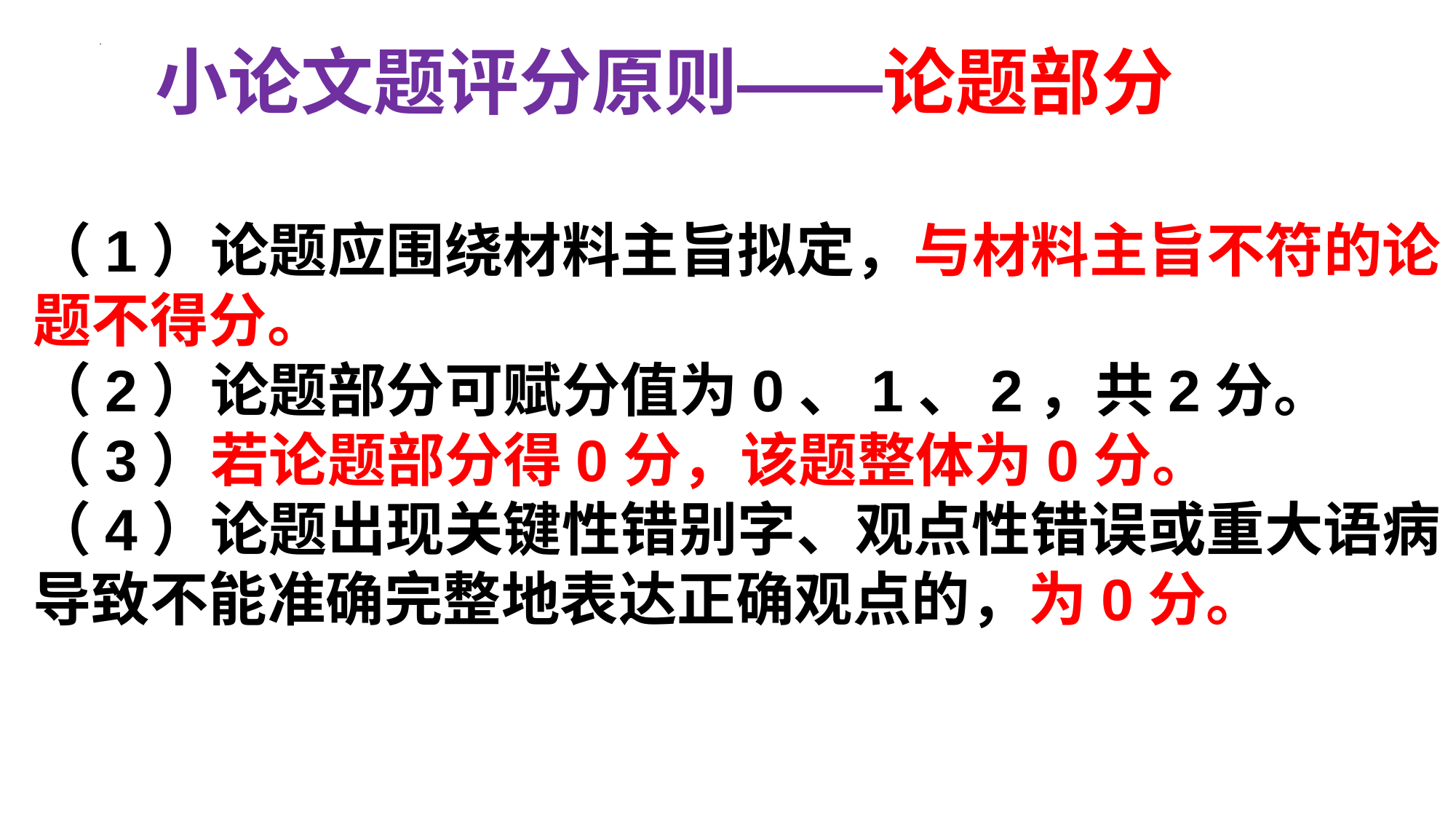

小论文题评分原则——论题部分
（1）论题应围绕材料主旨拟定，与材料主旨不符的论题不得分。
（2）论题部分可赋分值为0、1、2，共2分。
（3）若论题部分得0分，该题整体为0分。
（4）论题出现关键性错别字、观点性错误或重大语病导致不能准确完整地表达正确观点的，为0分。